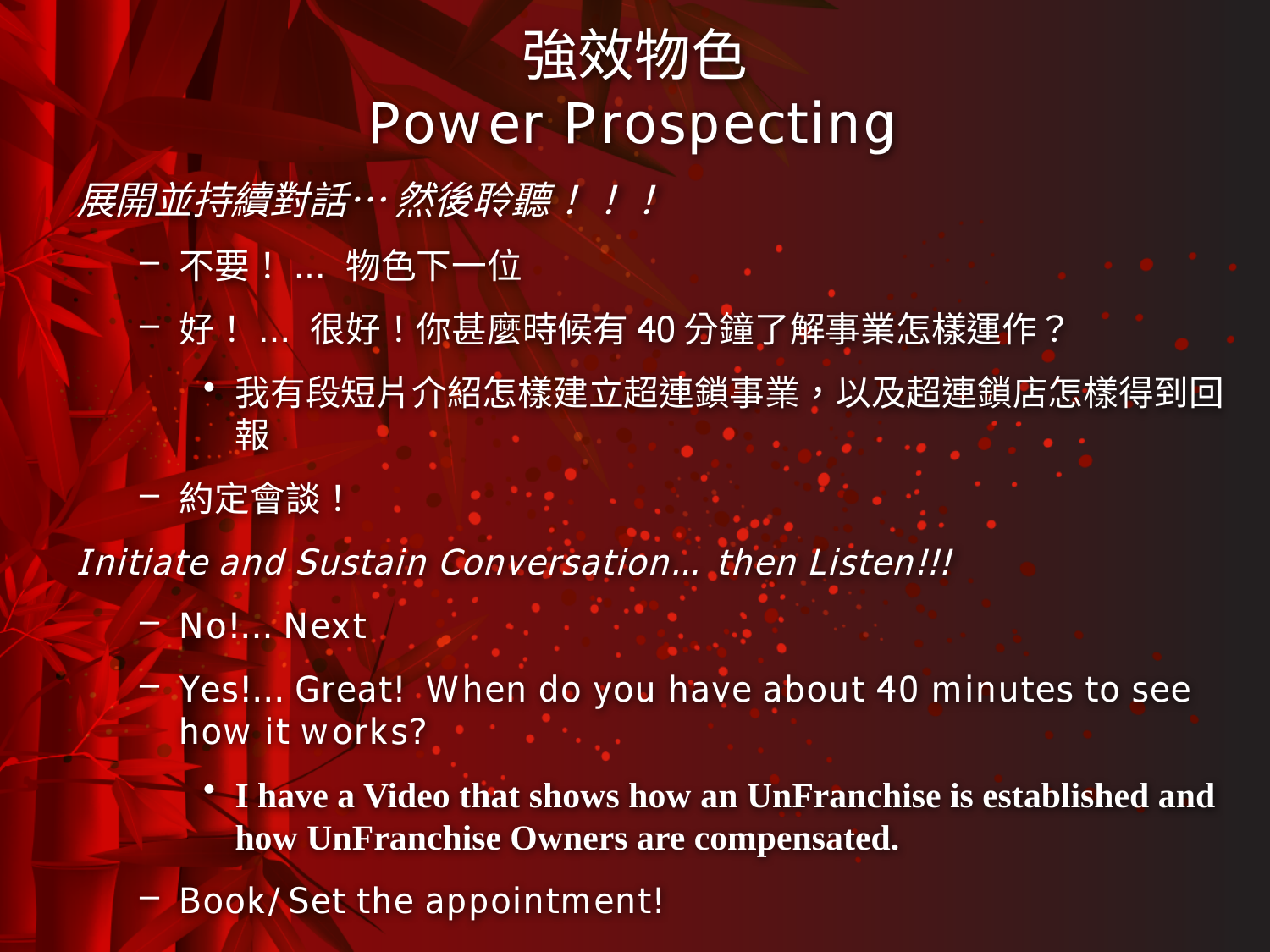

# 強效物色 Power Prospecting
展開並持續對話… 然後聆聽！！！
不要！... 物色下一位
好！... 很好！你甚麼時候有40分鐘了解事業怎樣運作？
我有段短片介紹怎樣建立超連鎖事業，以及超連鎖店怎樣得到回報
約定會談！
Initiate and Sustain Conversation… then Listen!!!
No!... Next
Yes!... Great!  When do you have about 40 minutes to see how it works?
I have a Video that shows how an UnFranchise is established and how UnFranchise Owners are compensated.
Book/Set the appointment!